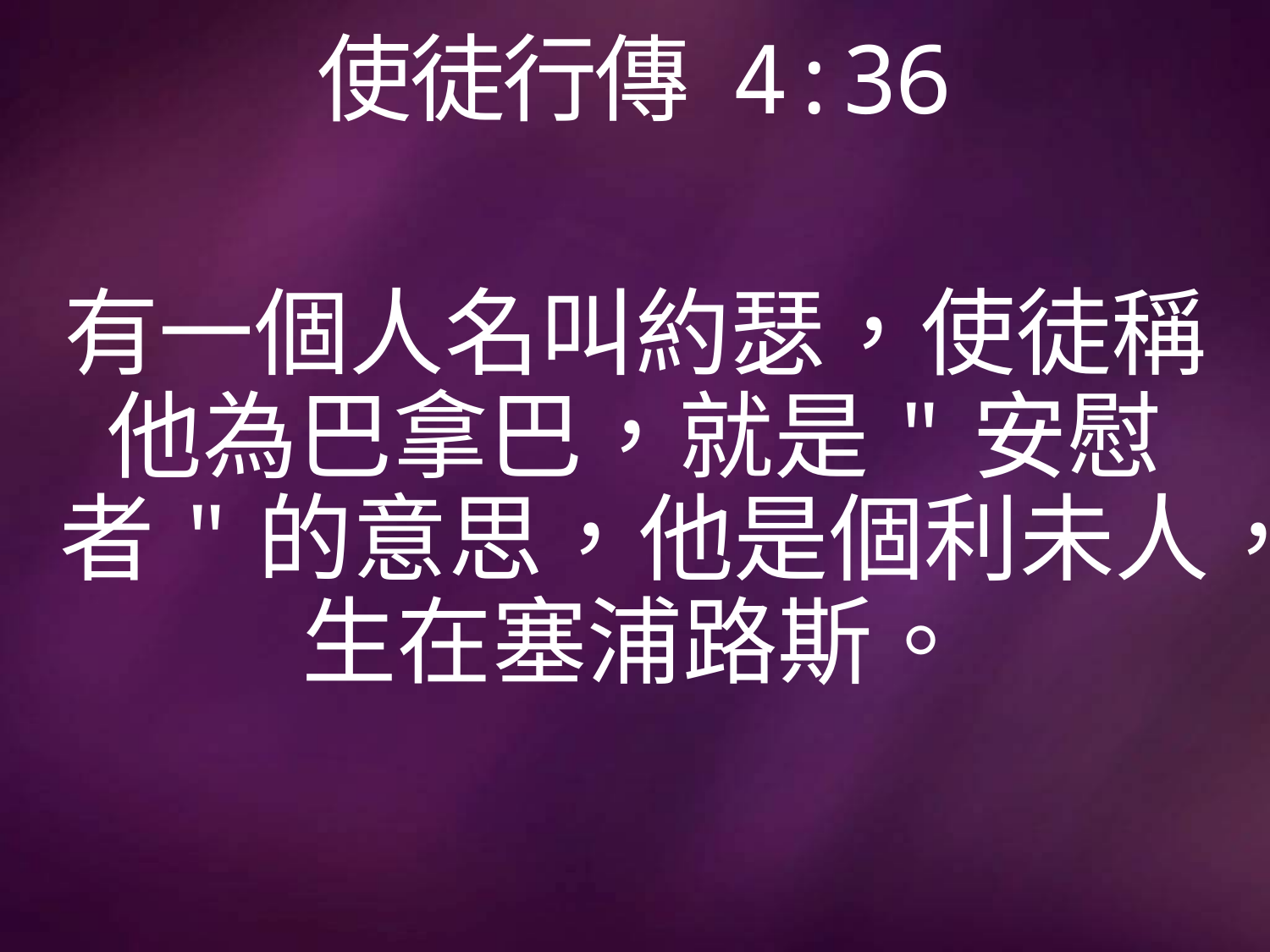

# 使徒行傳 4:36
有一個人名叫約瑟，使徒稱他為巴拿巴，就是"安慰者"的意思，他是個利未人，生在塞浦路斯。